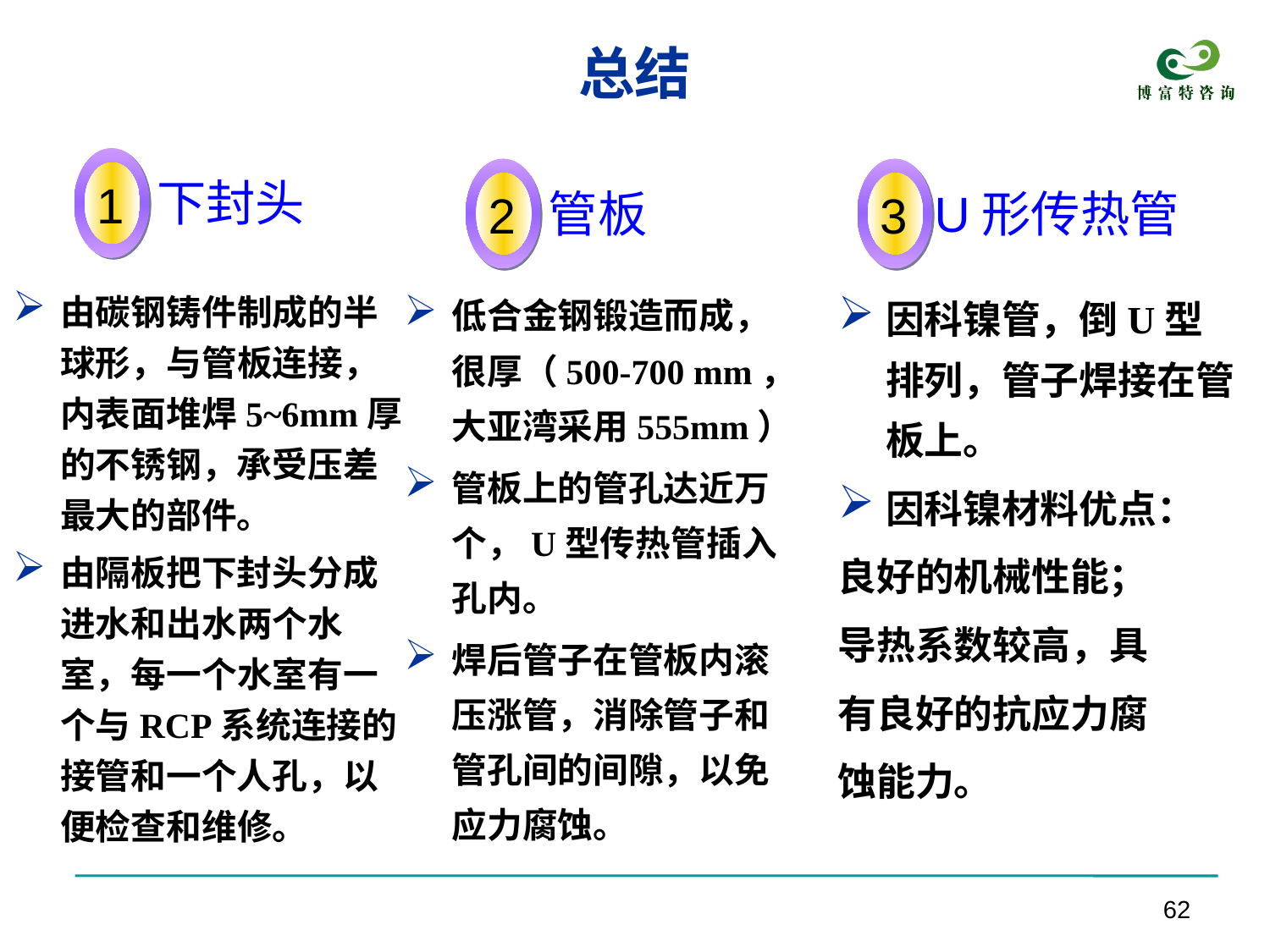

# 总结

1
下封头

2
管板

3
U形传热管
由碳钢铸件制成的半球形，与管板连接，内表面堆焊5~6mm厚的不锈钢，承受压差最大的部件。
由隔板把下封头分成进水和出水两个水室，每一个水室有一个与RCP系统连接的接管和一个人孔，以便检查和维修。
低合金钢锻造而成，很厚（500-700 mm，大亚湾采用555mm）
管板上的管孔达近万个，U型传热管插入孔内。
焊后管子在管板内滚压涨管，消除管子和管孔间的间隙，以免应力腐蚀。

因科镍管，倒U型排列，管子焊接在管板上。
因科镍材料优点：
良好的机械性能；
导热系数较高，具
有良好的抗应力腐
蚀能力。